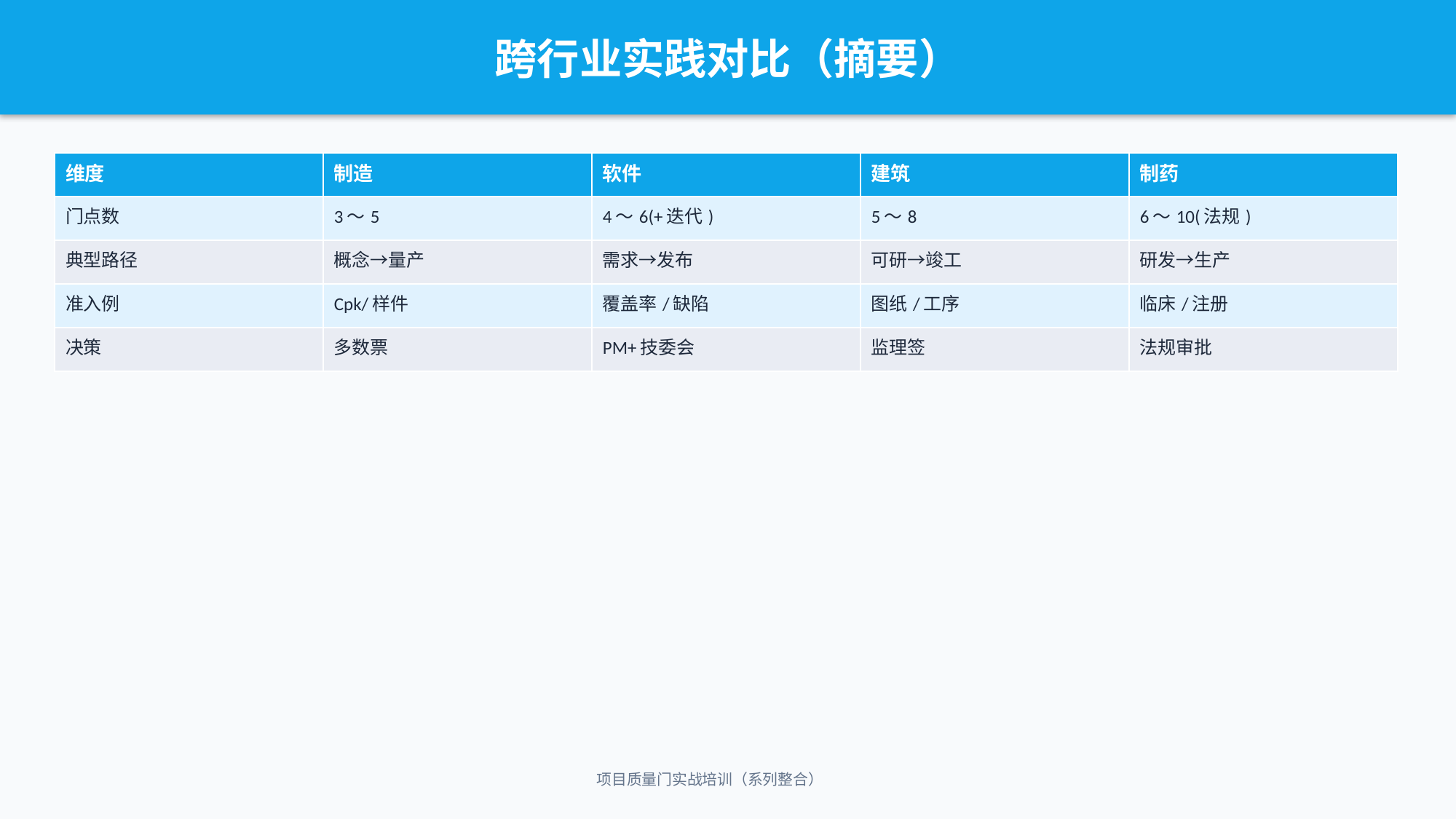

跨行业实践对比（摘要）
| 维度 | 制造 | 软件 | 建筑 | 制药 |
| --- | --- | --- | --- | --- |
| 门点数 | 3～5 | 4～6(+迭代) | 5～8 | 6～10(法规) |
| 典型路径 | 概念→量产 | 需求→发布 | 可研→竣工 | 研发→生产 |
| 准入例 | Cpk/样件 | 覆盖率/缺陷 | 图纸/工序 | 临床/注册 |
| 决策 | 多数票 | PM+技委会 | 监理签 | 法规审批 |
项目质量门实战培训（系列整合）